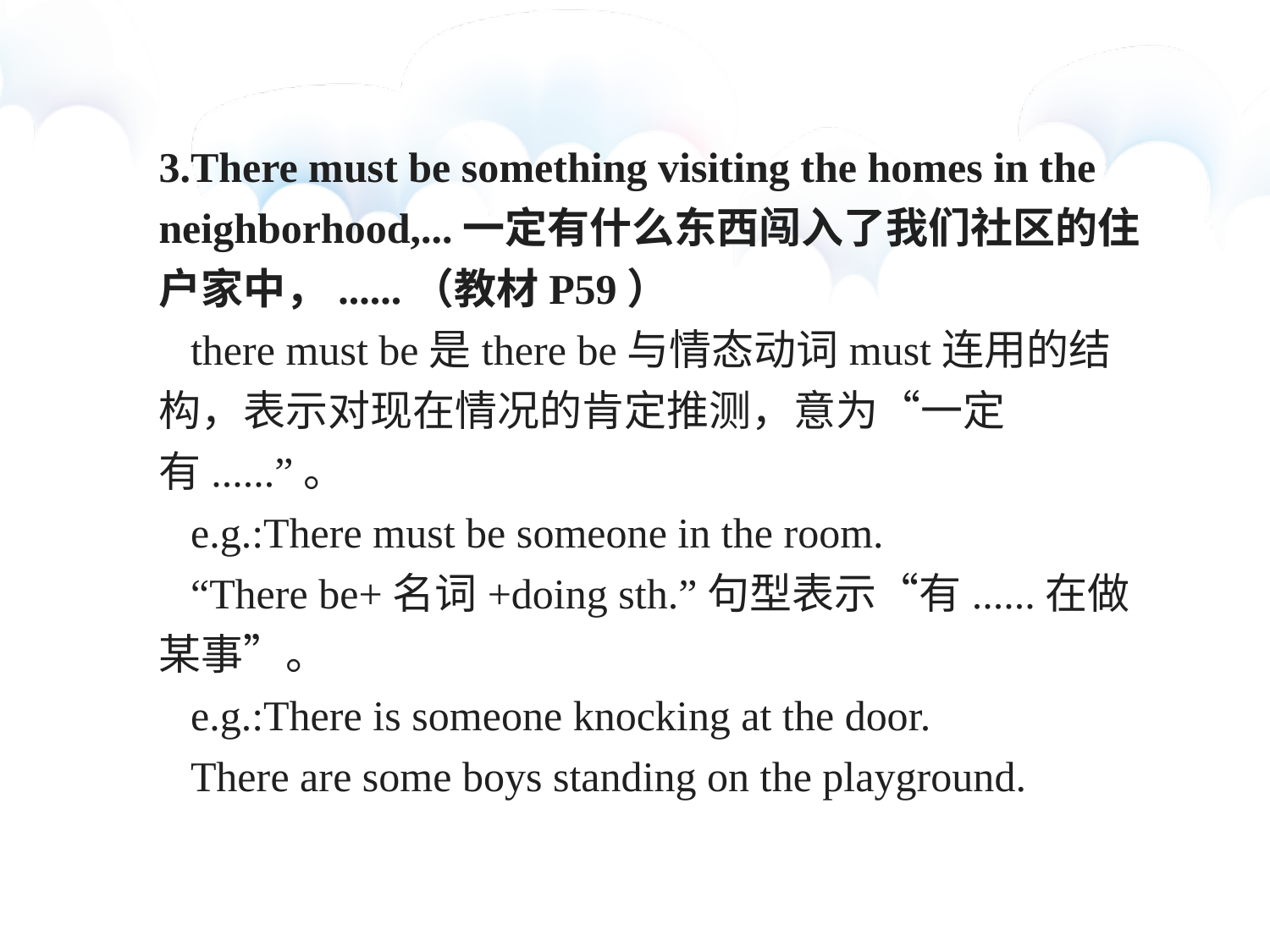

3.There must be something visiting the homes in the
neighborhood,...一定有什么东西闯入了我们社区的住户家中，......（教材P59）
   there must be是there be与情态动词must连用的结构，表示对现在情况的肯定推测，意为“一定有......”。
   e.g.:There must be someone in the room.
   “There be+名词+doing sth.”句型表示“有......在做某事”。
   e.g.:There is someone knocking at the door.
   There are some boys standing on the playground.